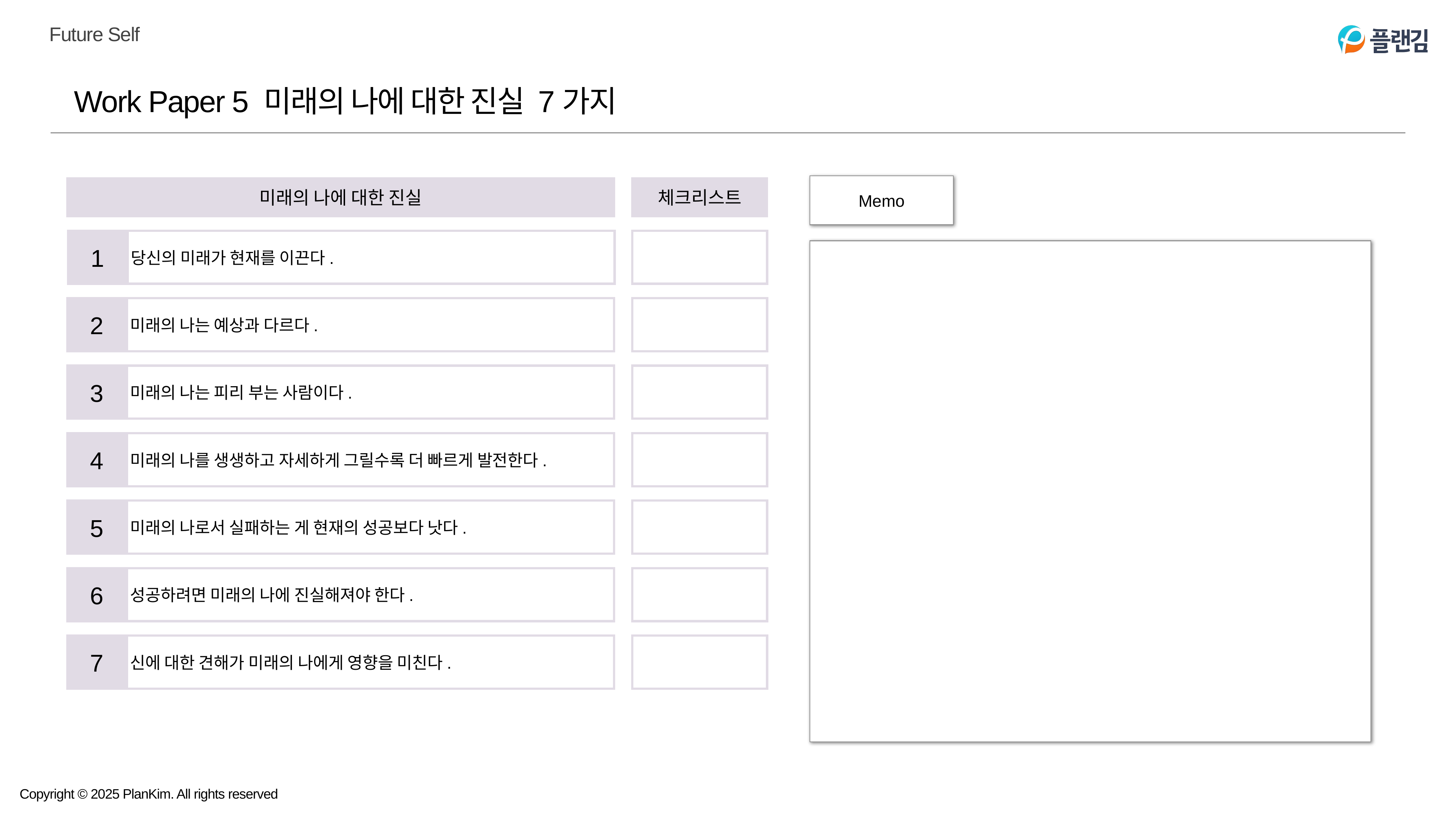

Work Paper 5 미래의 나에 대한 진실 7가지
Memo
미래의 나에 대한 진실
체크리스트
1
당신의 미래가 현재를 이끈다.

2
미래의 나는 예상과 다르다.

3
미래의 나는 피리 부는 사람이다.

4
미래의 나를 생생하고 자세하게 그릴수록 더 빠르게 발전한다.

5
미래의 나로서 실패하는 게 현재의 성공보다 낫다.

6
성공하려면 미래의 나에 진실해져야 한다.

7
신에 대한 견해가 미래의 나에게 영향을 미친다.

7